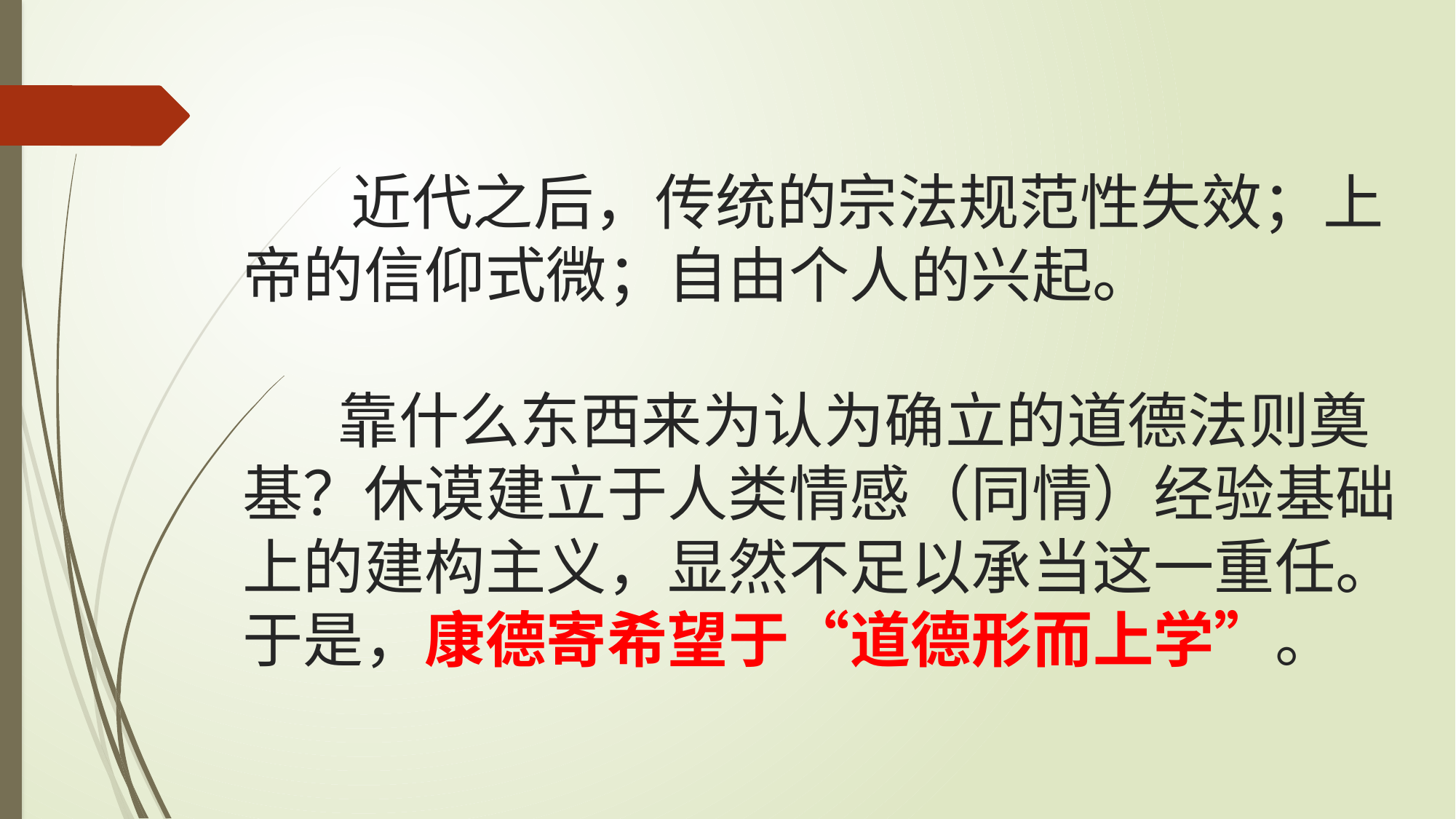

# 近代之后，传统的宗法规范性失效；上帝的信仰式微；自由个人的兴起。 靠什么东西来为认为确立的道德法则奠基？休谟建立于人类情感（同情）经验基础上的建构主义，显然不足以承当这一重任。于是，康德寄希望于“道德形而上学”。